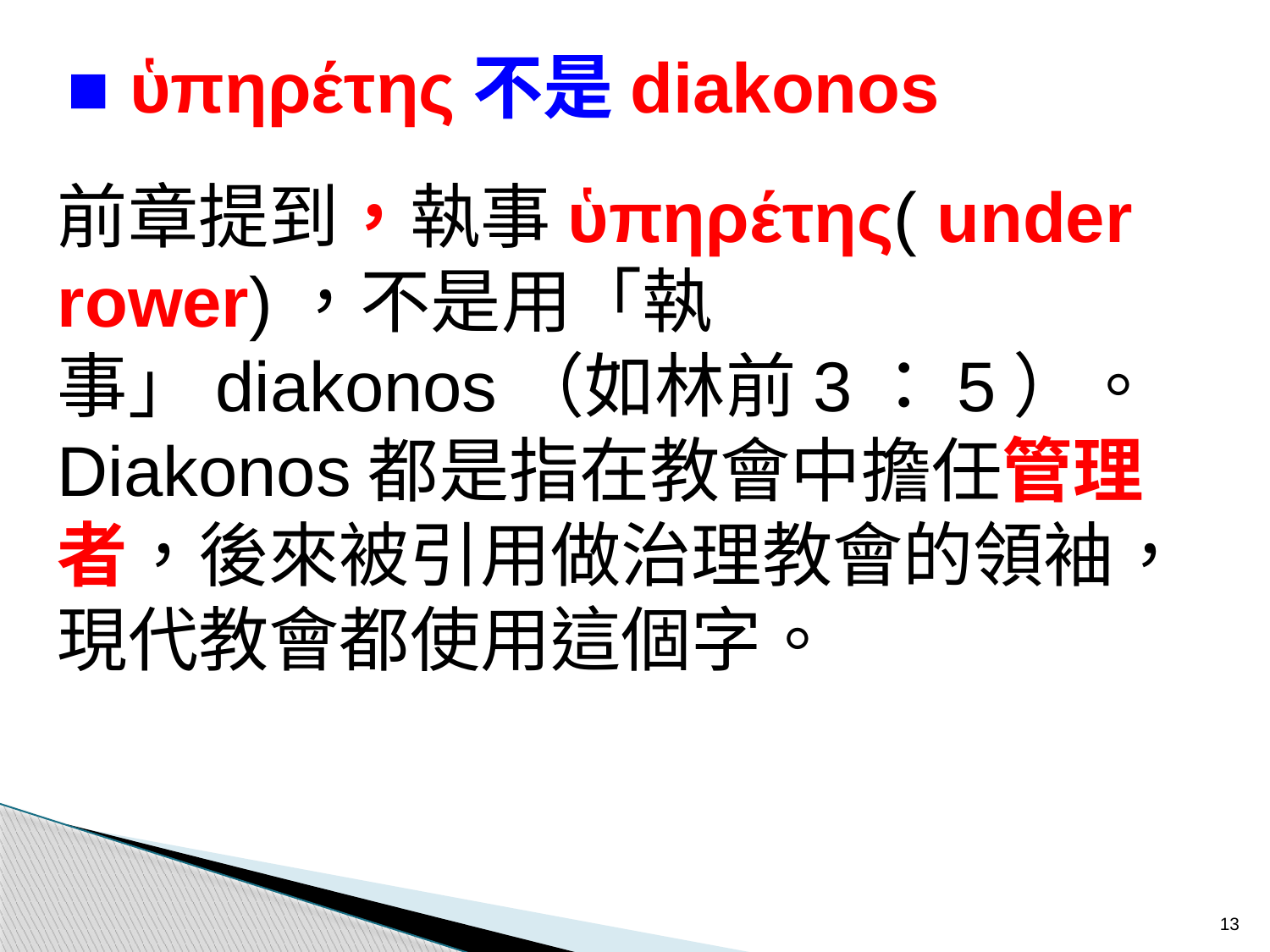

■ ὑπηρέτης不是diakonos
前章提到，執事ὑπηρέτης( under rower)，不是用「執事」diakonos（如林前3：5）。 Diakonos都是指在教會中擔任管理者，後來被引用做治理教會的領袖，現代教會都使用這個字。
13